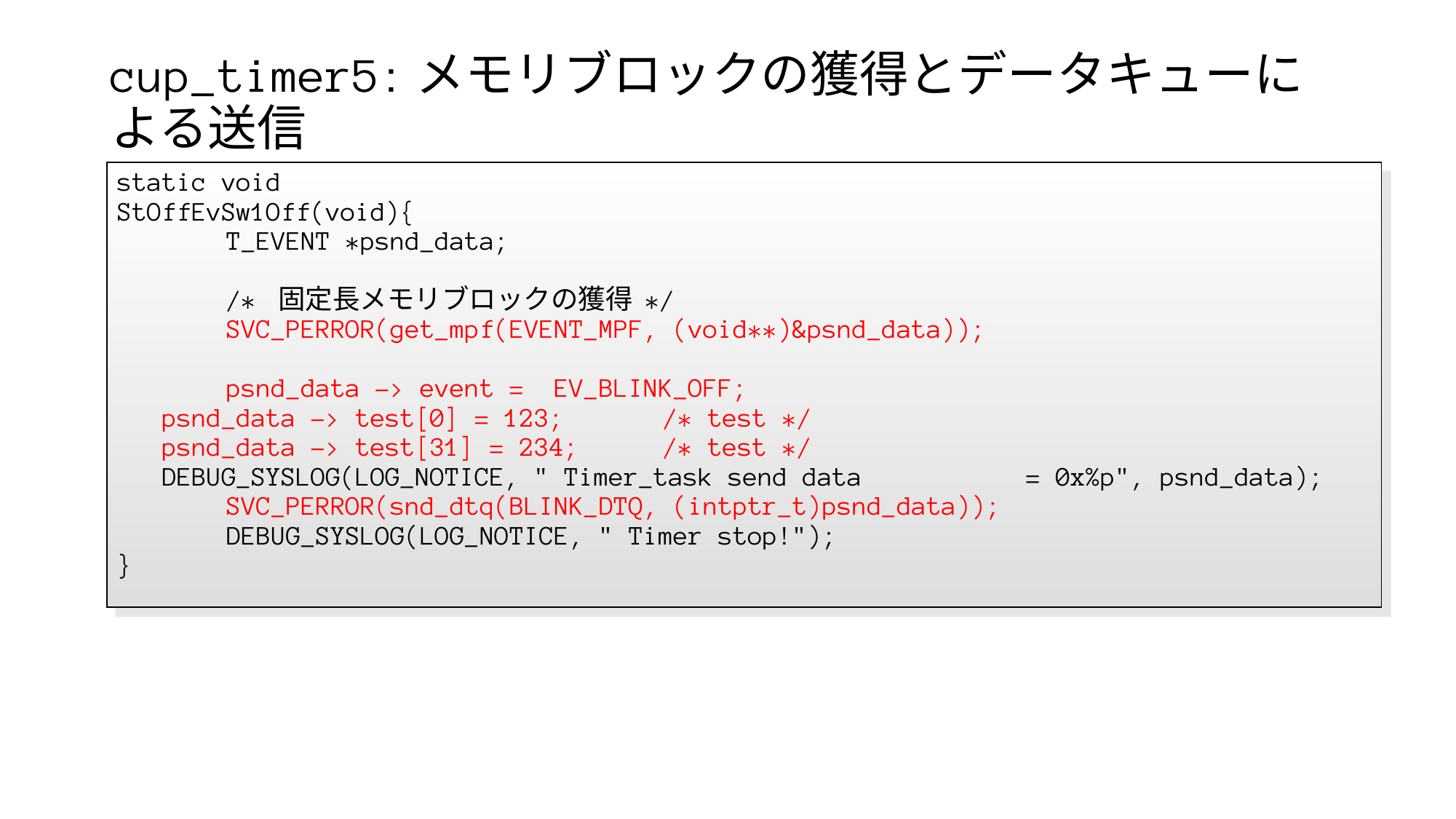

# cup_timer5:メモリブロックの獲得とデータキューによる送信
static void
StOffEvSw1Off(void){
	T_EVENT *psnd_data;

	/* 固定長メモリブロックの獲得 */
	SVC_PERROR(get_mpf(EVENT_MPF, (void**)&psnd_data));

	psnd_data -> event =  EV_BLINK_OFF;
   psnd_data -> test[0] = 123;	/* test */
   psnd_data -> test[31] = 234;	/* test */
   DEBUG_SYSLOG(LOG_NOTICE, " Timer_task send data           = 0x%p", psnd_data);
	SVC_PERROR(snd_dtq(BLINK_DTQ, (intptr_t)psnd_data));
	DEBUG_SYSLOG(LOG_NOTICE, " Timer stop!");
}